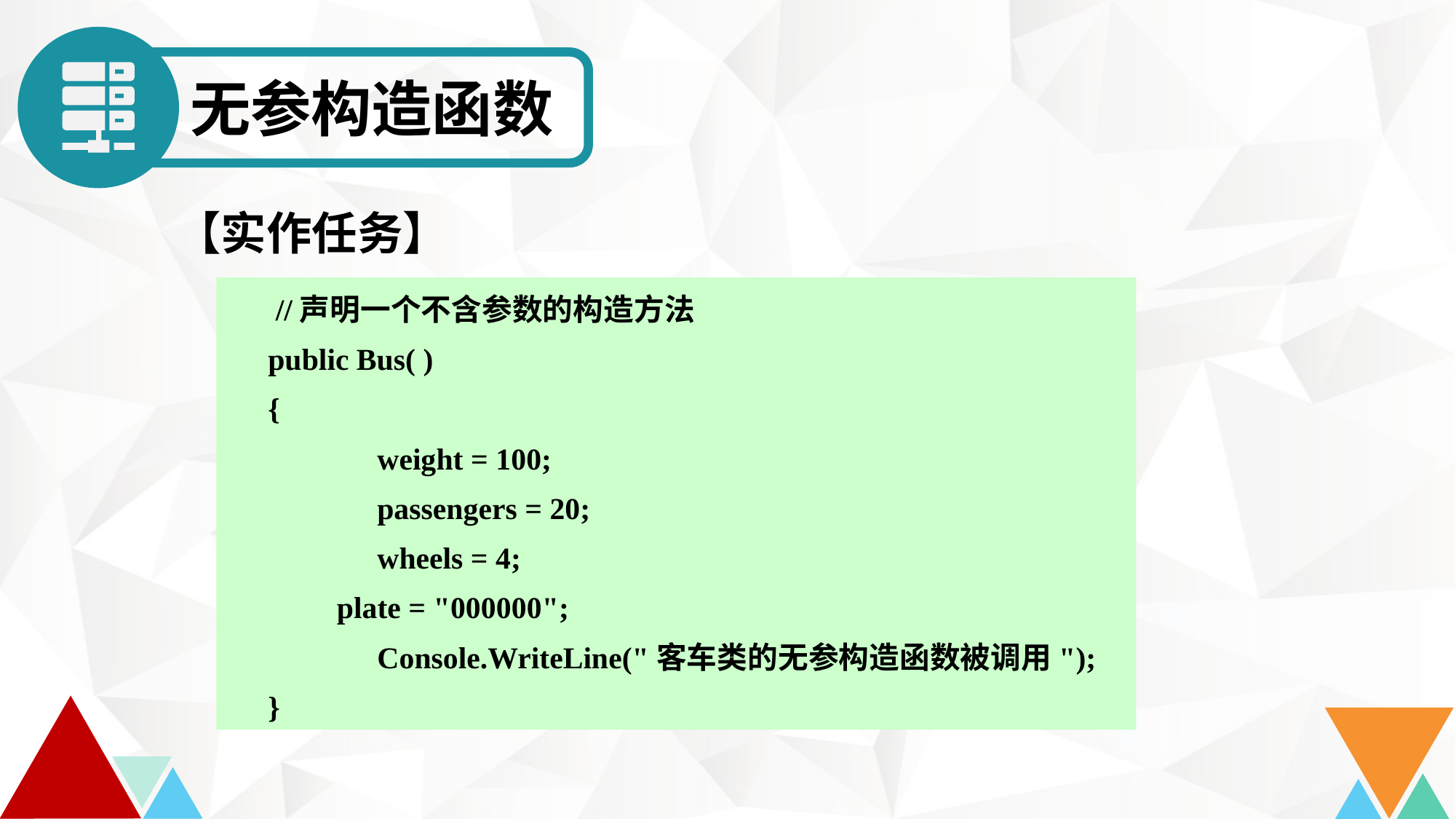

无参构造函数
【实作任务】
	 //声明一个不含参数的构造方法
	public Bus( )
	{
	  	weight = 100;
	 	passengers = 20;
	 	wheels = 4;
	         plate = "000000";
		Console.WriteLine("客车类的无参构造函数被调用");
	}